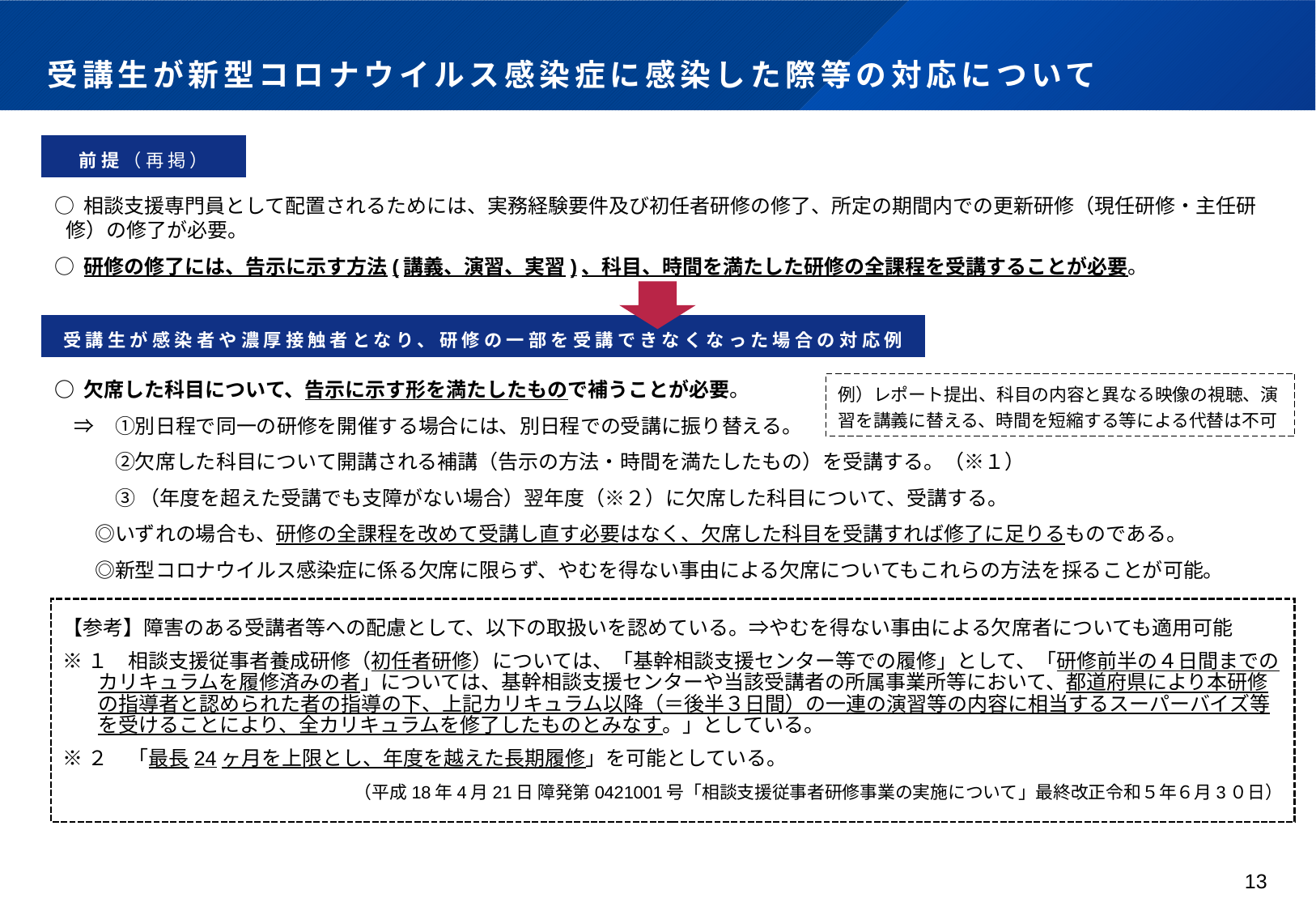

# 受講生が新型コロナウイルス感染症に感染した際等の対応について
前提（再掲）
○ 相談支援専門員として配置されるためには、実務経験要件及び初任者研修の修了、所定の期間内での更新研修（現任研修・主任研修）の修了が必要。
○ 研修の修了には、告示に示す方法(講義、演習、実習)、科目、時間を満たした研修の全課程を受講することが必要。

受講生が感染者や濃厚接触者となり、研修の一部を受講できなくなった場合の対応例
例）レポート提出、科目の内容と異なる映像の視聴、演習を講義に替える、時間を短縮する等による代替は不可
○ 欠席した科目について、告示に示す形を満たしたもので補うことが必要。
　⇒　①別日程で同一の研修を開催する場合には、別日程での受講に振り替える。
　　　②欠席した科目について開講される補講（告示の方法・時間を満たしたもの）を受講する。（※１）
　　　③ （年度を超えた受講でも支障がない場合）翌年度（※２）に欠席した科目について、受講する。
　　◎いずれの場合も、研修の全課程を改めて受講し直す必要はなく、欠席した科目を受講すれば修了に足りるものである。
　　◎新型コロナウイルス感染症に係る欠席に限らず、やむを得ない事由による欠席についてもこれらの方法を採ることが可能。
【参考】障害のある受講者等への配慮として、以下の取扱いを認めている。⇒やむを得ない事由による欠席者についても適用可能
※１　相談支援従事者養成研修（初任者研修）については、「基幹相談支援センター等での履修」として、「研修前半の４日間までのカリキュラムを履修済みの者」については、基幹相談支援センターや当該受講者の所属事業所等において、都道府県により本研修の指導者と認められた者の指導の下、上記カリキュラム以降（＝後半３日間）の一連の演習等の内容に相当するスーパーバイズ等を受けることにより、全カリキュラムを修了したものとみなす。」としている。
※２　「最長24ヶ月を上限とし、年度を越えた長期履修」を可能としている。
（平成18年4月21日 障発第0421001号「相談支援従事者研修事業の実施について」最終改正令和５年６月3０日）
13